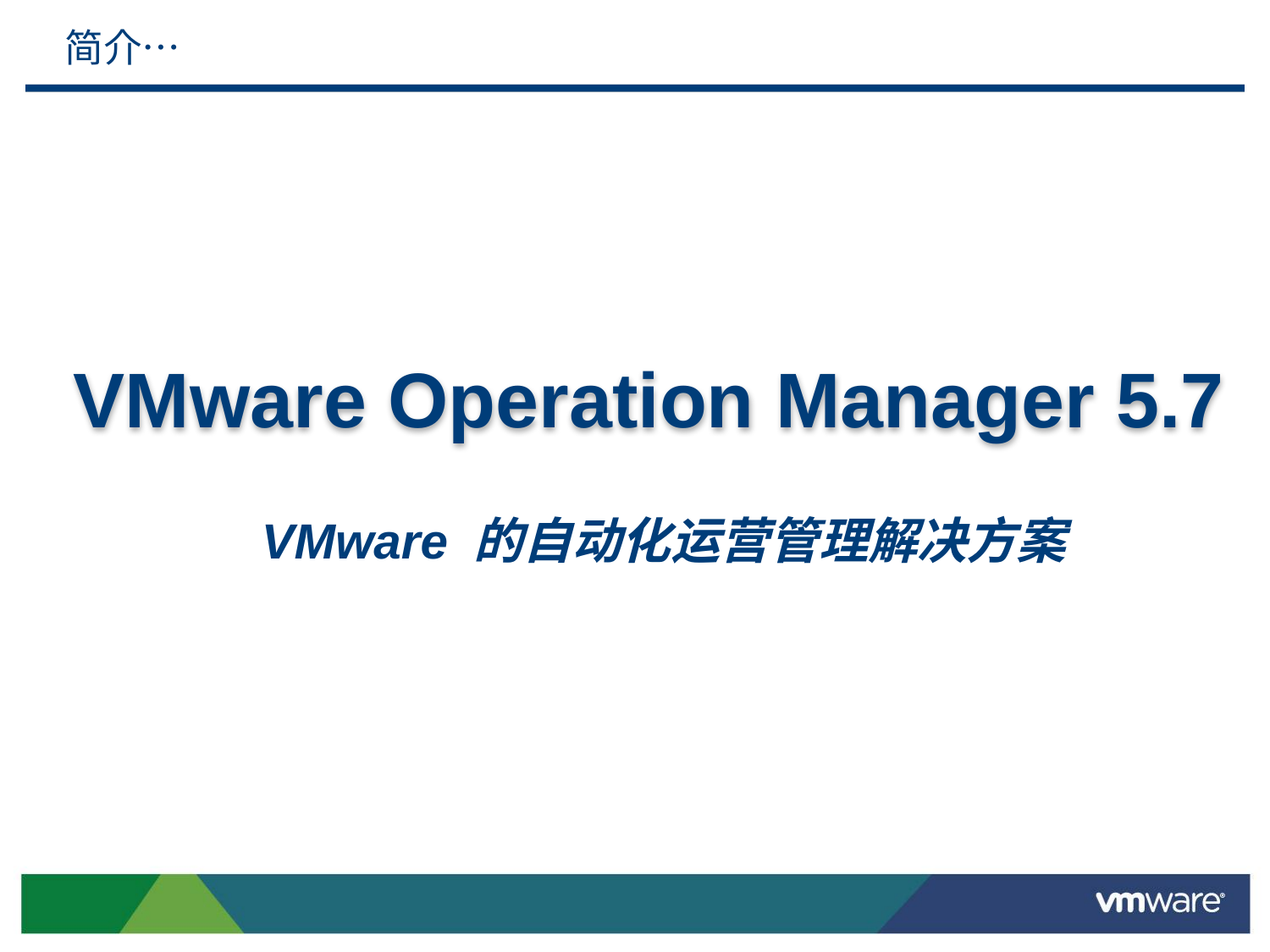

# 简介…

 VMware Operation Manager 5.7
VMware 的自动化运营管理解决方案